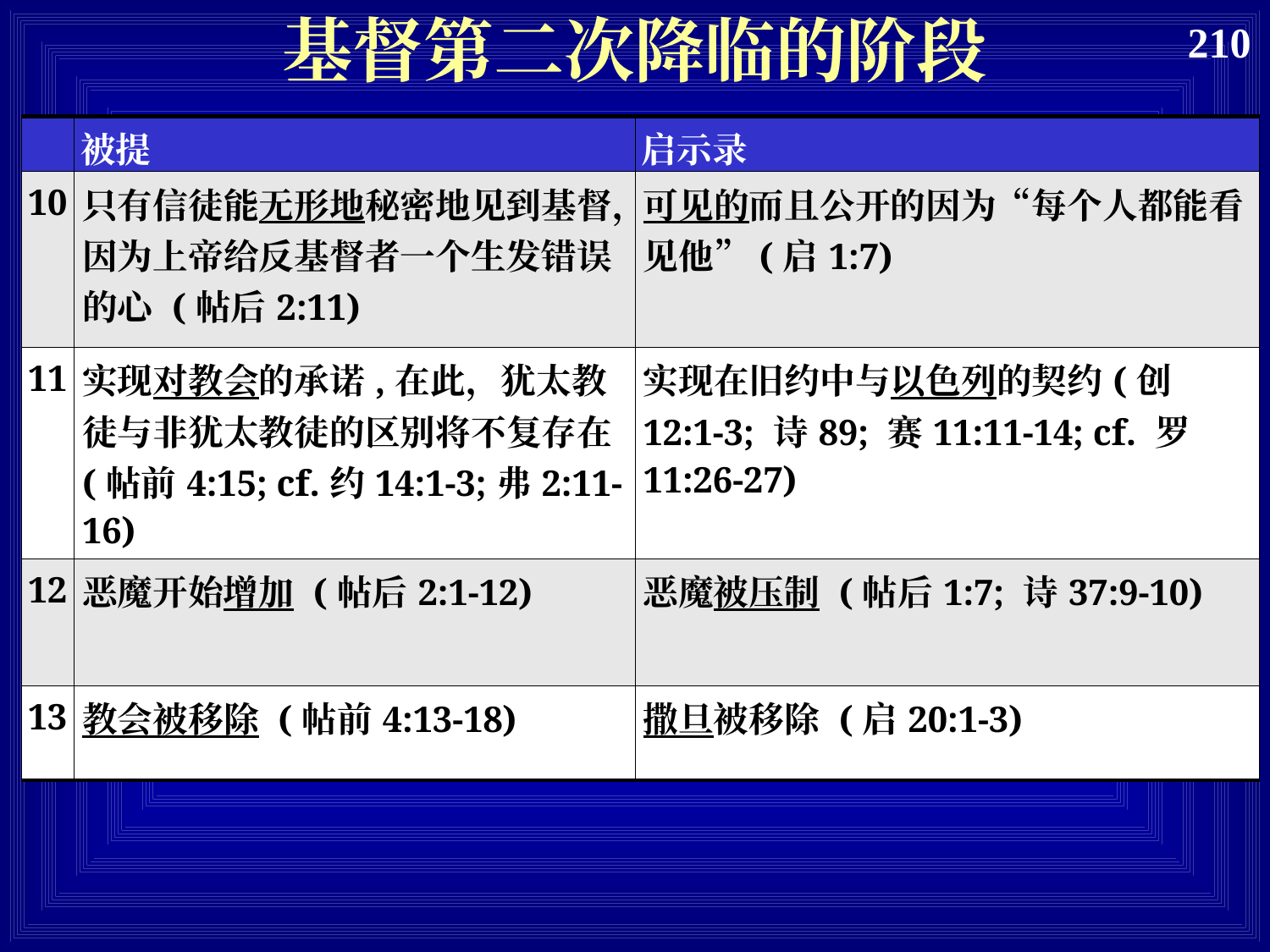

基督第二次降临的阶段
210
|  | 被提 | 启示录 |
| --- | --- | --- |
| 10 | 只有信徒能无形地秘密地见到基督，因为上帝给反基督者一个生发错误的心 (帖后2:11) | 可见的而且公开的因为“每个人都能看见他”(启1:7) |
| 11 | 实现对教会的承诺,在此，犹太教徒与非犹太教徒的区别将不复存在 (帖前4:15; cf.约14:1-3;弗2:11-16) | 实现在旧约中与以色列的契约(创12:1-3; 诗89; 赛11:11-14; cf. 罗11:26-27) |
| 12 | 恶魔开始增加 (帖后2:1-12) | 恶魔被压制 (帖后1:7; 诗37:9-10) |
| 13 | 教会被移除 (帖前4:13-18) | 撒旦被移除 (启20:1-3) |